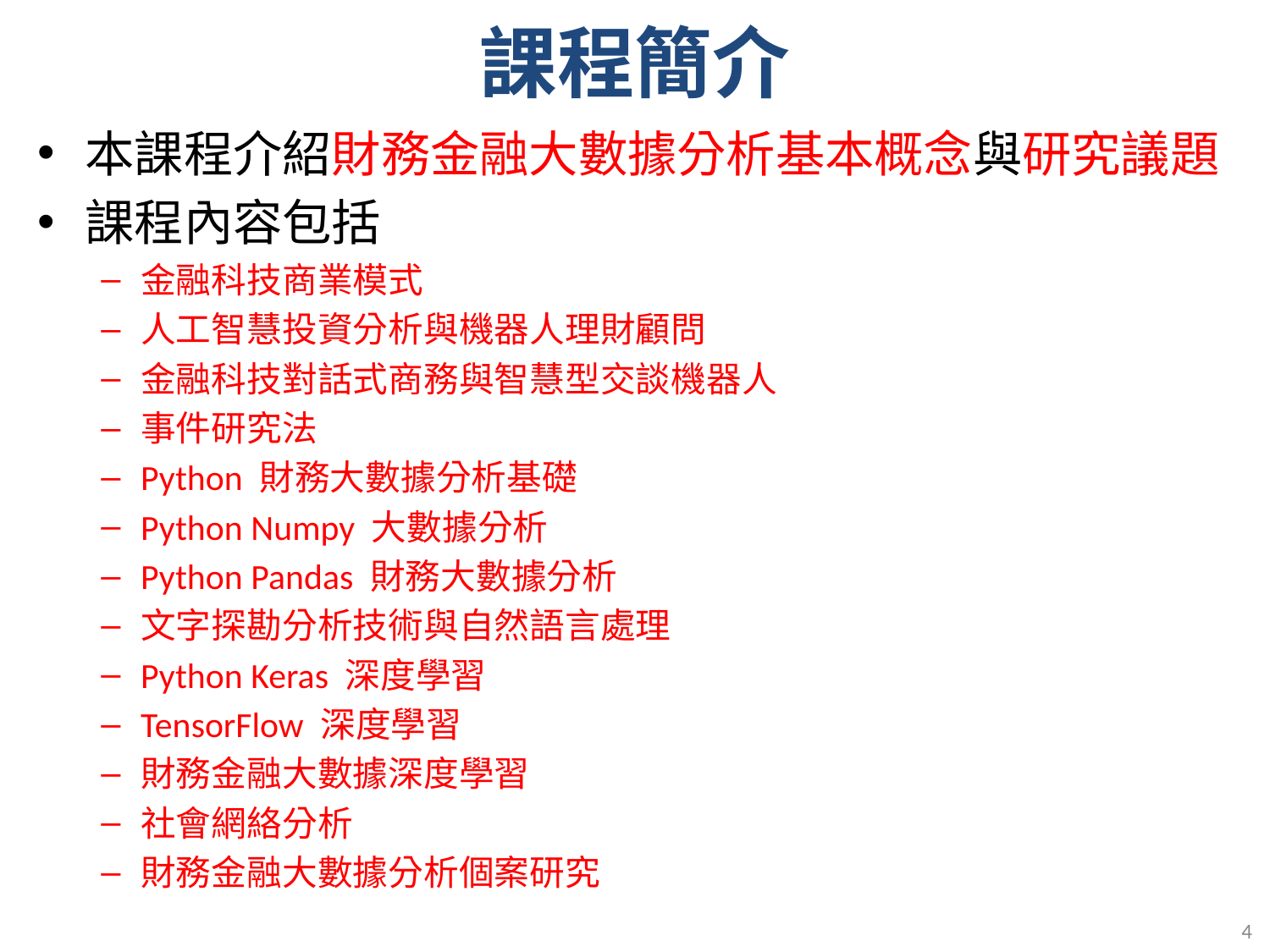

# 課程簡介
本課程介紹財務金融大數據分析基本概念與研究議題
課程內容包括
金融科技商業模式
人工智慧投資分析與機器人理財顧問
金融科技對話式商務與智慧型交談機器人
事件研究法
Python 財務大數據分析基礎
Python Numpy 大數據分析
Python Pandas 財務大數據分析
文字探勘分析技術與自然語言處理
Python Keras 深度學習
TensorFlow 深度學習
財務金融大數據深度學習
社會網絡分析
財務金融大數據分析個案研究

4